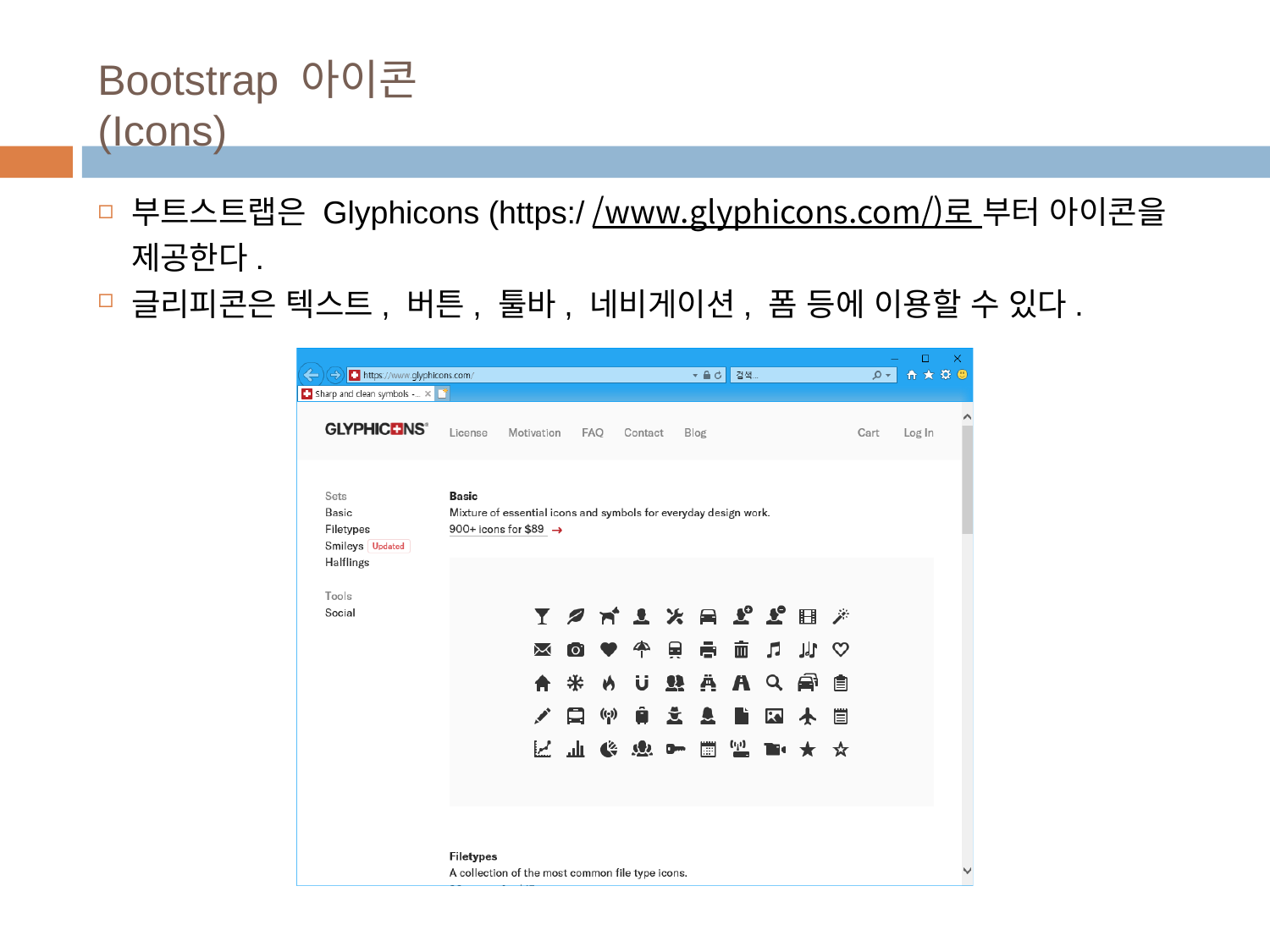

# Bootstrap 아이콘(Icons)
부트스트랩은 Glyphicons (https://www.glyphicons.com/)로 부터 아이콘을  제공한다.
글리피콘은 텍스트, 버튼, 툴바, 네비게이션, 폼 등에 이용할 수 있다.